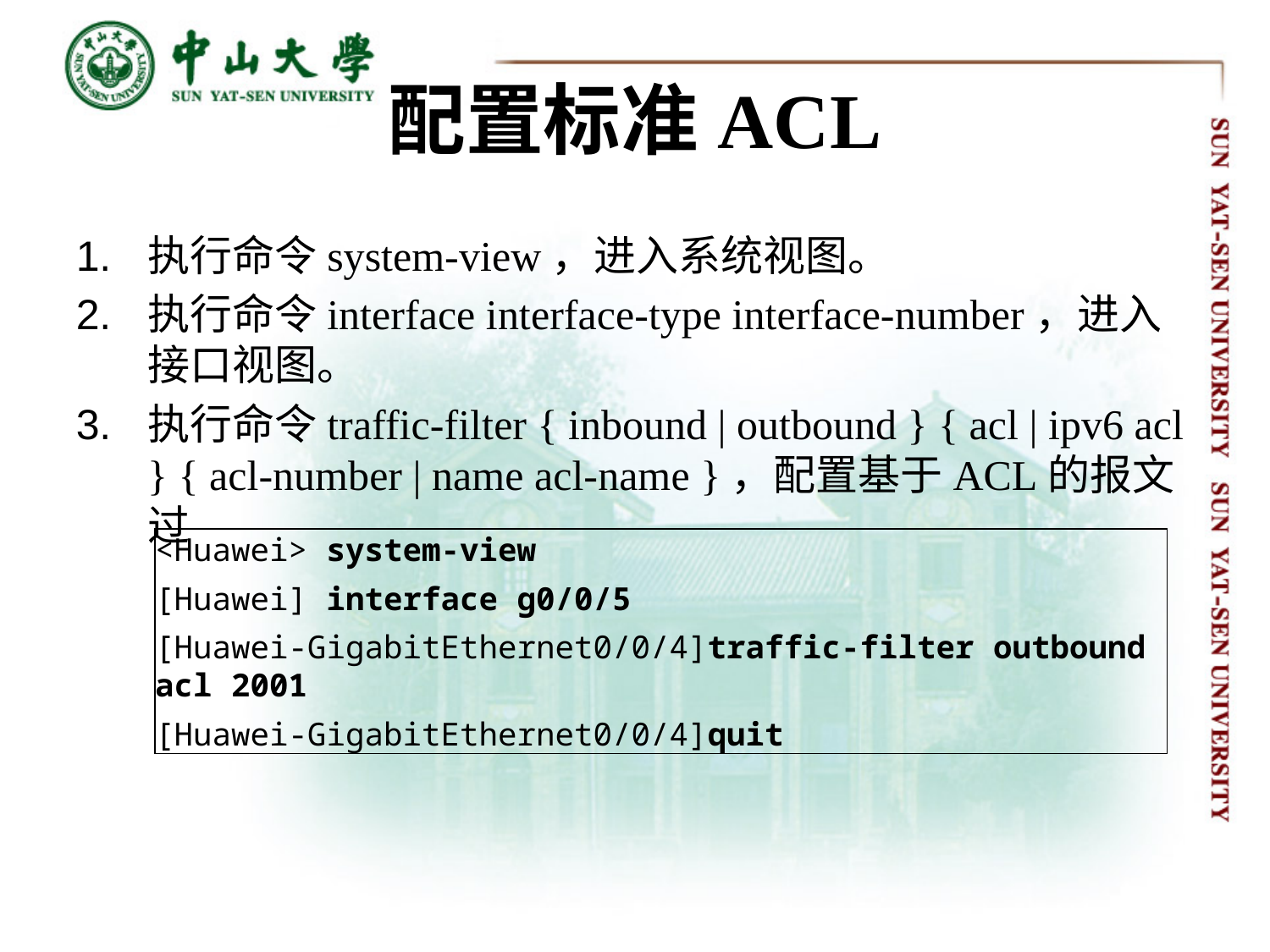

# 配置标准ACL
执行命令system-view，进入系统视图。
执行命令interface interface-type interface-number，进入接口视图。
执行命令traffic-filter { inbound | outbound } { acl | ipv6 acl } { acl-number | name acl-name }，配置基于ACL的报文过
<Huawei> system-view
[Huawei] interface g0/0/5
[Huawei-GigabitEthernet0/0/4]traffic-filter outbound acl 2001
[Huawei-GigabitEthernet0/0/4]quit